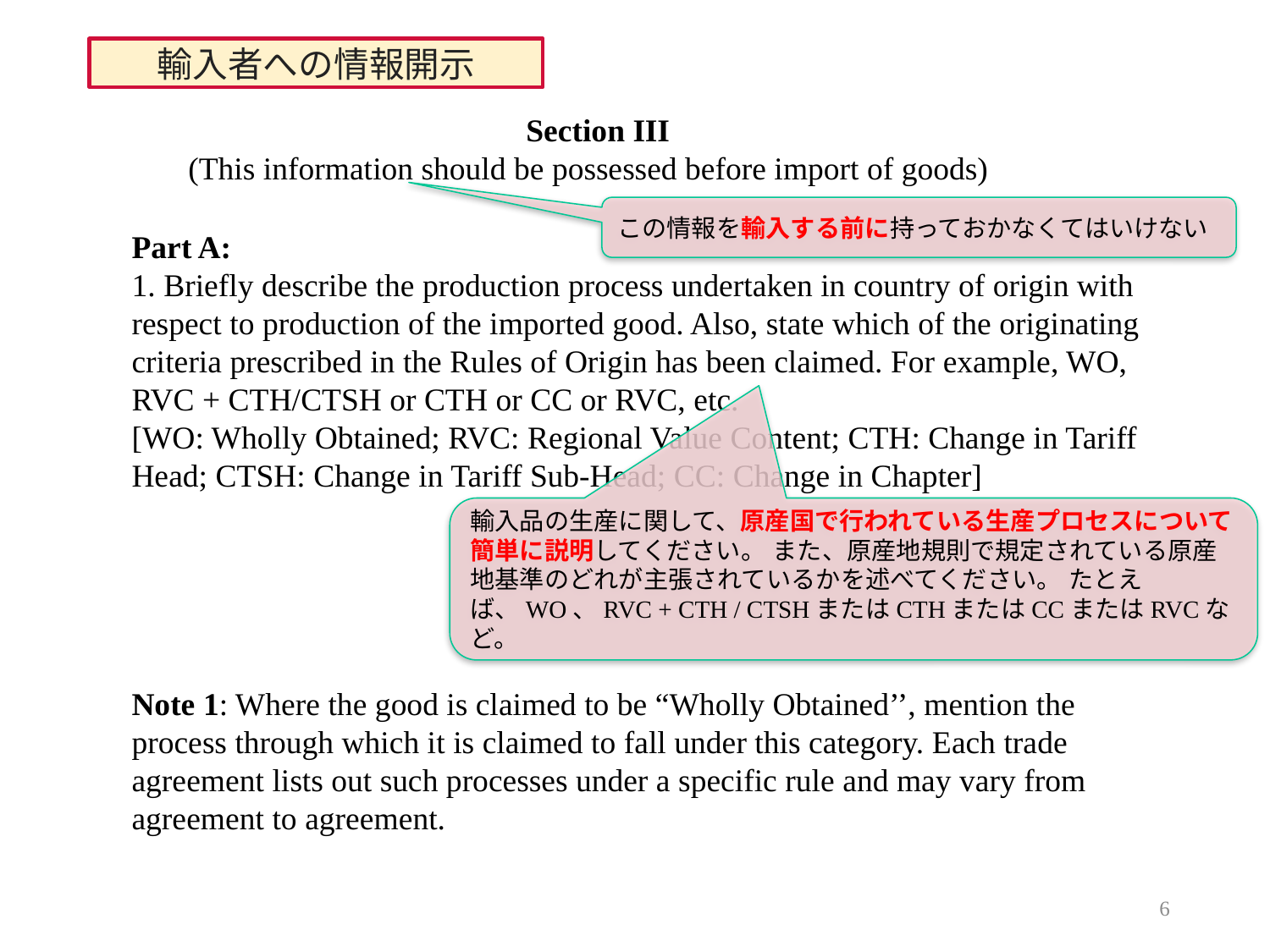

輸入者への情報開示
Section III
(This information should be possessed before import of goods)
この情報を輸入する前に持っておかなくてはいけない
Part A:
1. Briefly describe the production process undertaken in country of origin with respect to production of the imported good. Also, state which of the originating criteria prescribed in the Rules of Origin has been claimed. For example, WO, RVC + CTH/CTSH or CTH or CC or RVC, etc.
[WO: Wholly Obtained; RVC: Regional Value Content; CTH: Change in Tariff Head; CTSH: Change in Tariff Sub-Head; CC: Change in Chapter]

Note 1: Where the good is claimed to be “Wholly Obtained’’, mention the process through which it is claimed to fall under this category. Each trade agreement lists out such processes under a specific rule and may vary from agreement to agreement.
輸入品の生産に関して、原産国で行われている生産プロセスについて簡単に説明してください。 また、原産地規則で規定されている原産地基準のどれが主張されているかを述べてください。 たとえば、WO、RVC + CTH / CTSHまたはCTHまたはCCまたはRVCなど。
6